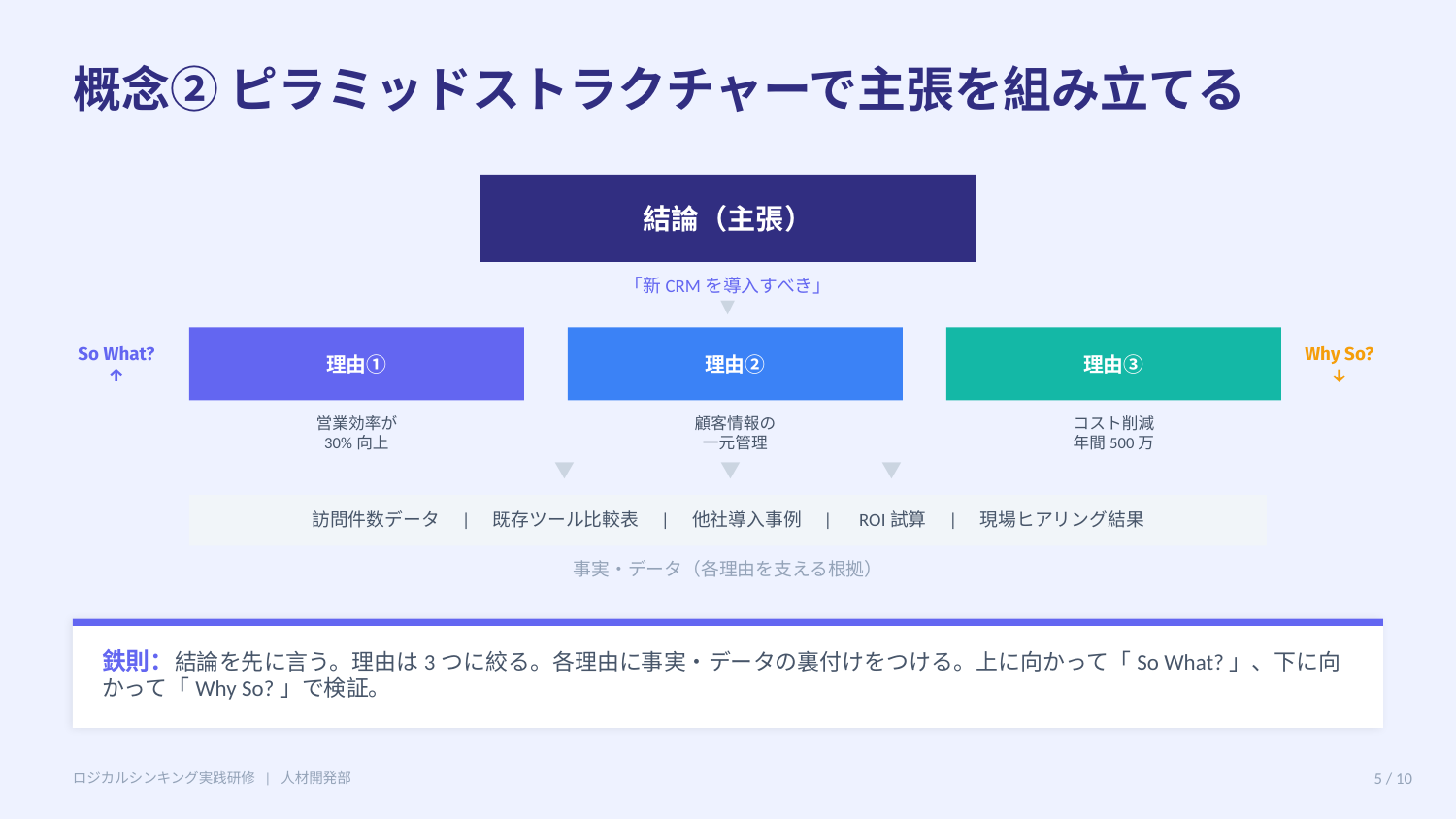

概念② ピラミッドストラクチャーで主張を組み立てる

結論（主張）
「新CRMを導入すべき」
▼
So What?
↑
Why So?
↓

理由①

理由②

理由③
営業効率が
30%向上
顧客情報の
一元管理
コスト削減
年間500万
▼　　　　　　　▼　　　　　　　▼

訪問件数データ　|　既存ツール比較表　|　他社導入事例　|　ROI試算　|　現場ヒアリング結果
事実・データ（各理由を支える根拠）

鉄則：結論を先に言う。理由は3つに絞る。各理由に事実・データの裏付けをつける。上に向かって「So What?」、下に向かって「Why So?」で検証。
ロジカルシンキング実践研修  |  人材開発部
5 / 10